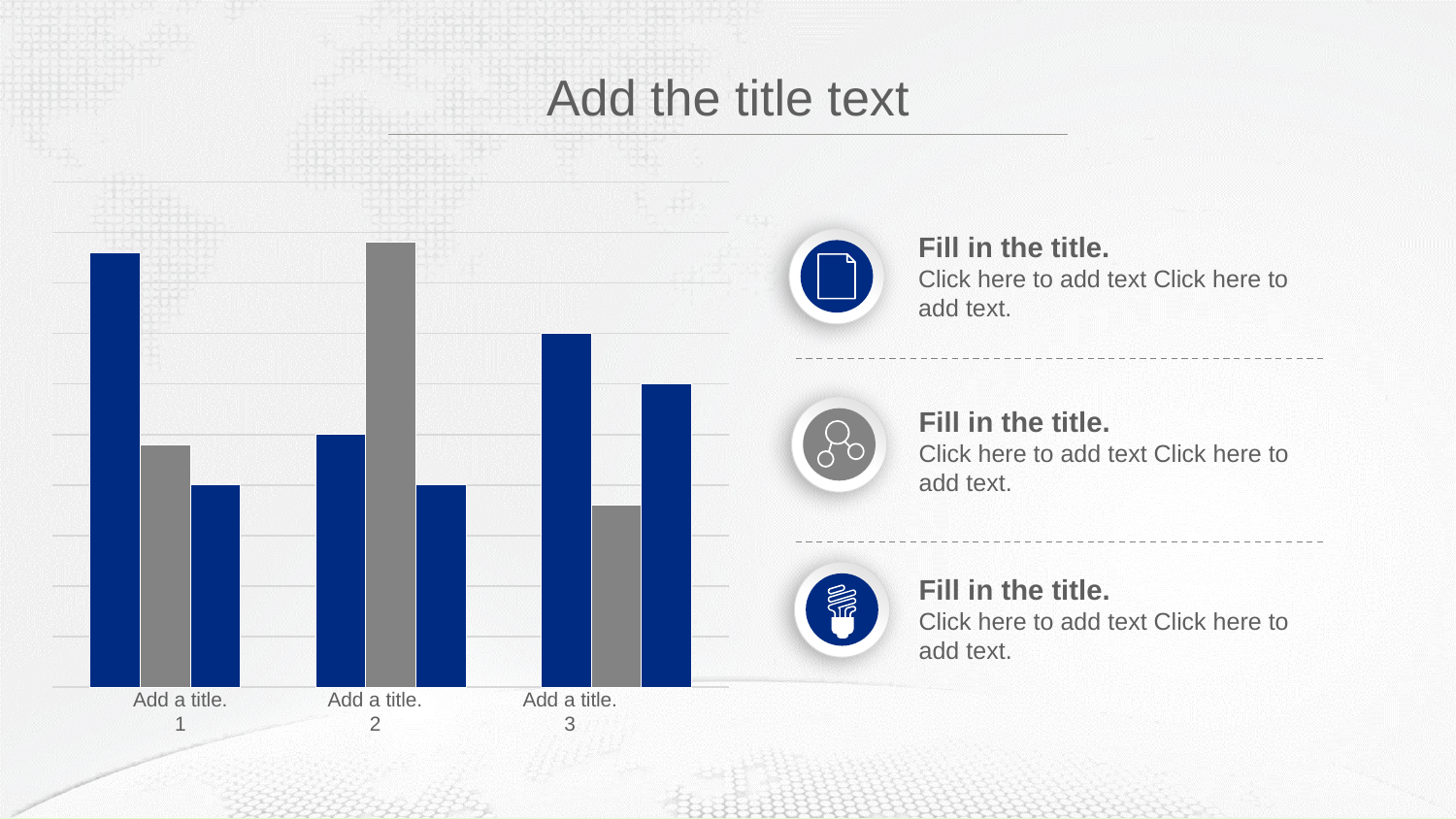

Add the title text

### Chart

| Category | 列1 | 列2 | 列3 |
|---|---|---|---|
| 添加标题 | 4.3 | 2.4 | 2.0 |
| 添加标题 | 2.5 | 4.4 | 2.0 |
| 添加标题 | 3.5 | 1.8 | 3.0 |
Fill in the title.
Click here to add text Click here to add text.

Fill in the title.
Click here to add text Click here to add text.

Fill in the title.
Click here to add text Click here to add text.
Add a title. 1
Add a title. 2
Add a title. 3